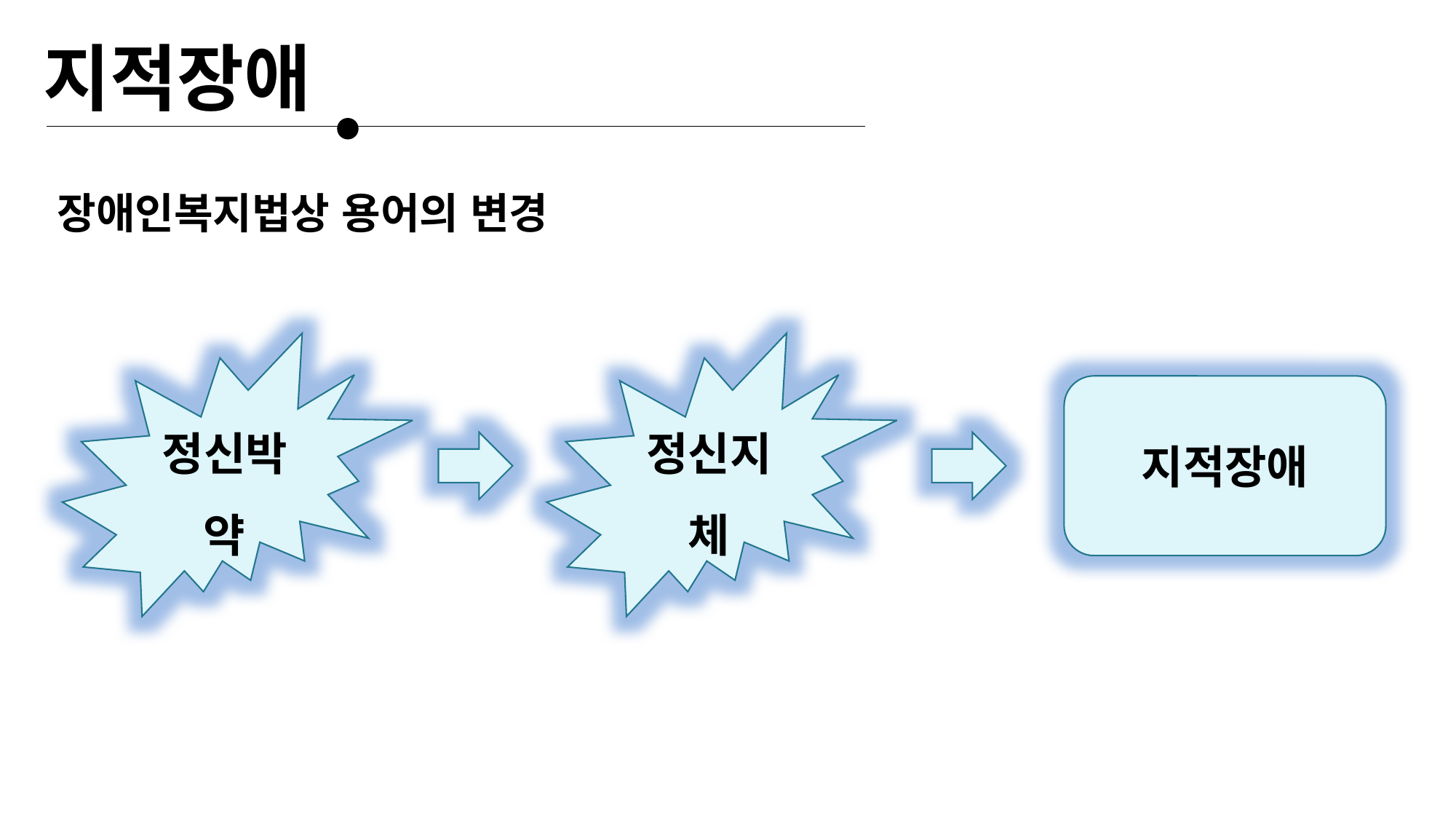

지적장애

장애인복지법상 용어의 변경
정신박약
정신지체
지적장애